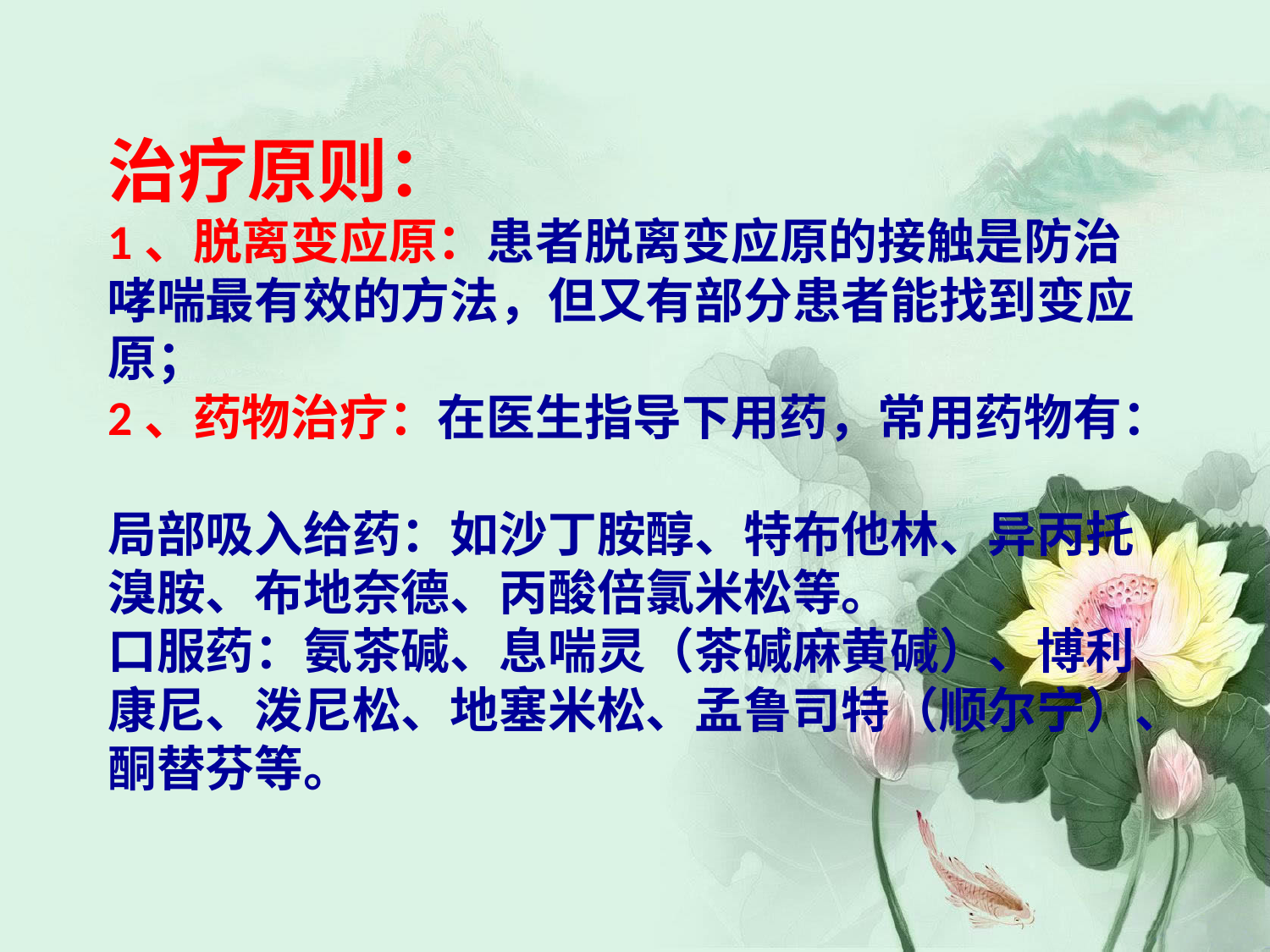

# 治疗原则： 1、脱离变应原：患者脱离变应原的接触是防治哮喘最有效的方法，但又有部分患者能找到变应原； 2、药物治疗：在医生指导下用药，常用药物有： 局部吸入给药：如沙丁胺醇、特布他林、异丙托溴胺、布地奈德、丙酸倍氯米松等。 口服药：氨茶碱、息喘灵（茶碱麻黄碱）、博利康尼、泼尼松、地塞米松、孟鲁司特（顺尔宁）、酮替芬等。